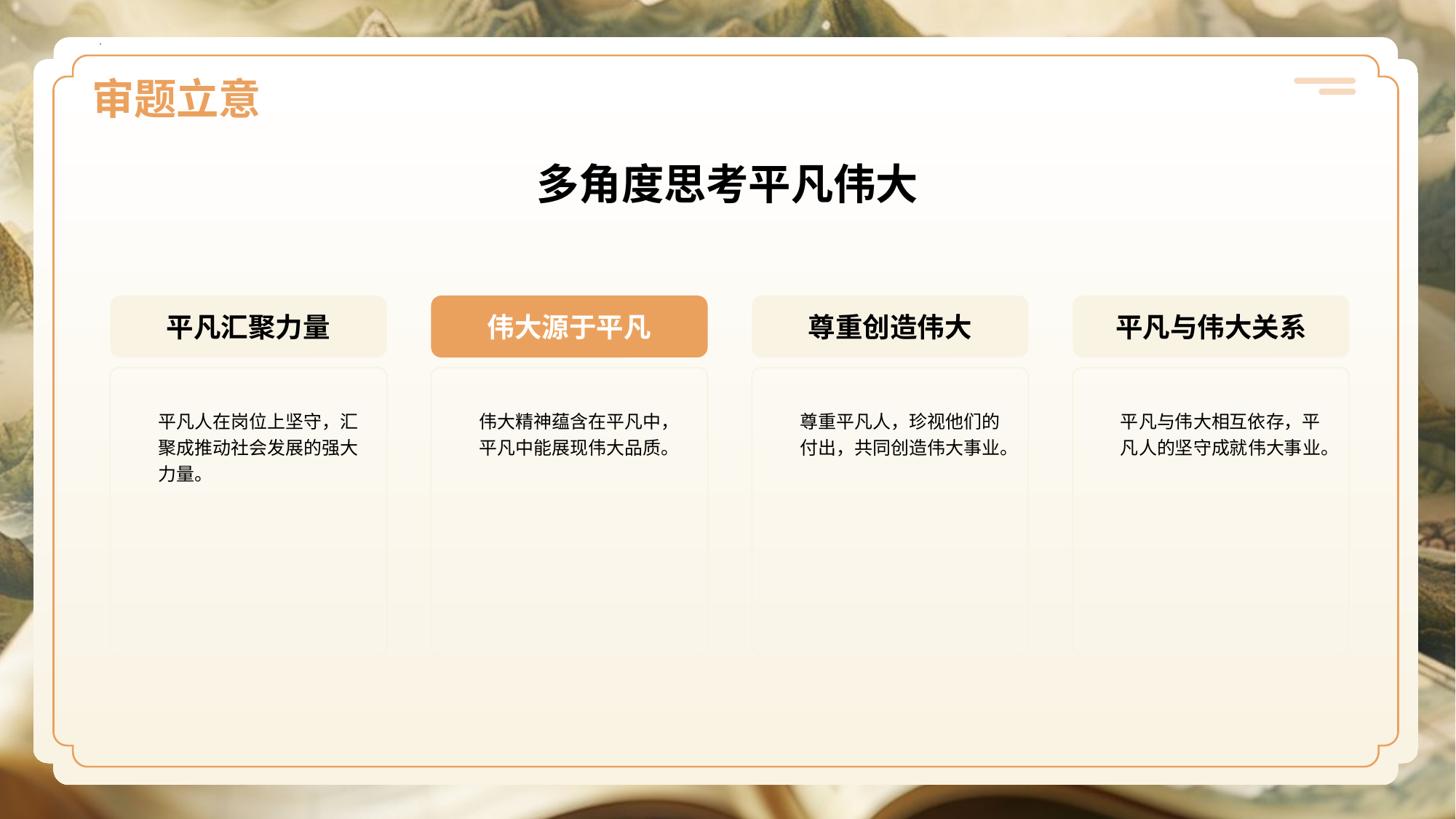

# 审题立意
多角度思考平凡伟大
平凡汇聚力量

平凡人在岗位上坚守，汇聚成推动社会发展的强大力量。
伟大源于平凡

伟大精神蕴含在平凡中，平凡中能展现伟大品质。
尊重创造伟大

尊重平凡人，珍视他们的付出，共同创造伟大事业。
平凡与伟大关系

平凡与伟大相互依存，平凡人的坚守成就伟大事业。